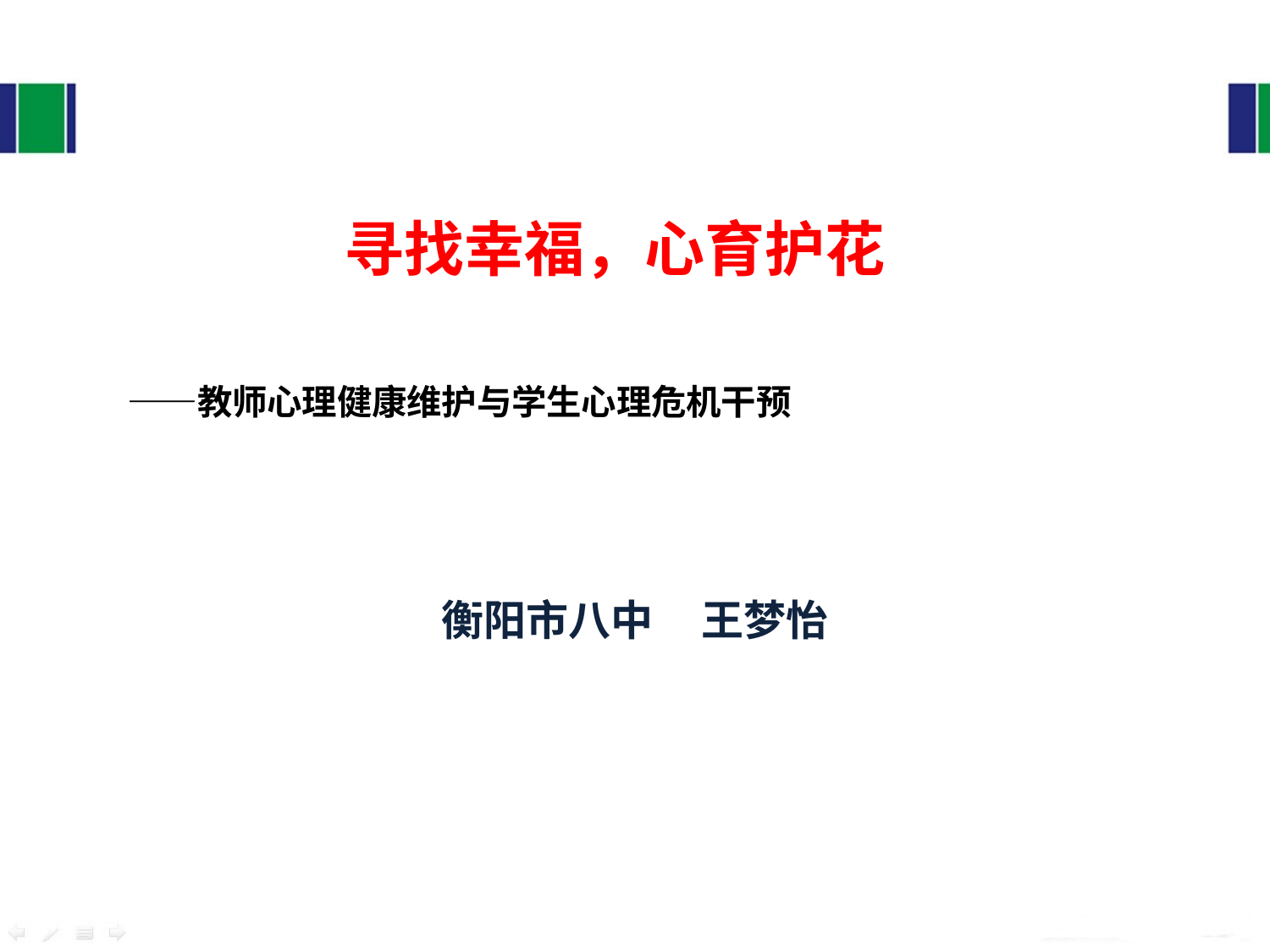

# 寻找幸福，心育护花 ——教师心理健康维护与学生心理危机干预

衡阳市八中     王梦怡